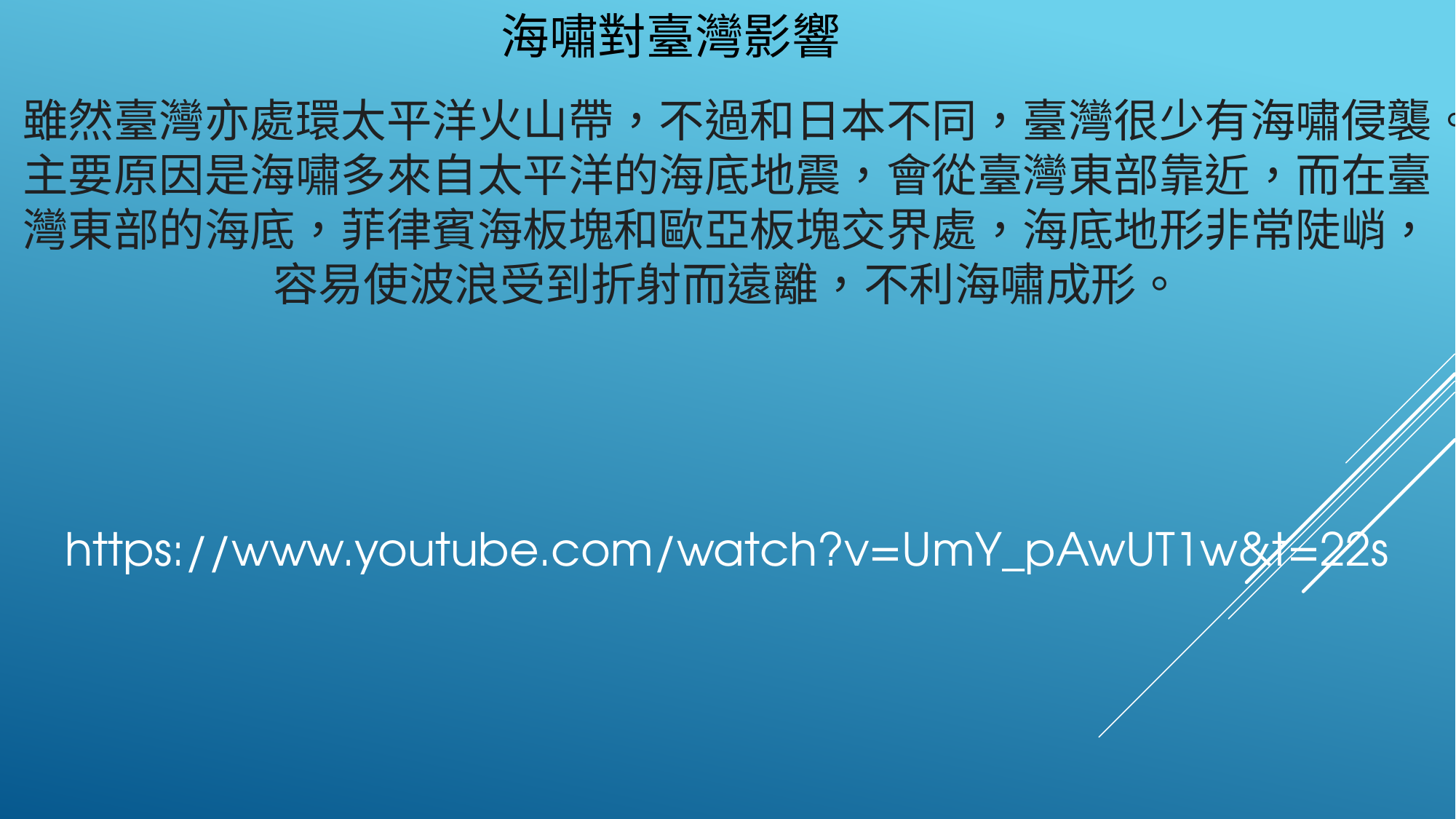

海嘯對臺灣影響

雖然臺灣亦處環太平洋火山帶，不過和日本不同，臺灣很少有海嘯侵襲。主要原因是海嘯多來自太平洋的海底地震，會從臺灣東部靠近，而在臺灣東部的海底，菲律賓海板塊和歐亞板塊交界處，海底地形非常陡峭，容易使波浪受到折射而遠離，不利海嘯成形。
https://www.youtube.com/watch?v=UmY_pAwUT1w&t=22s